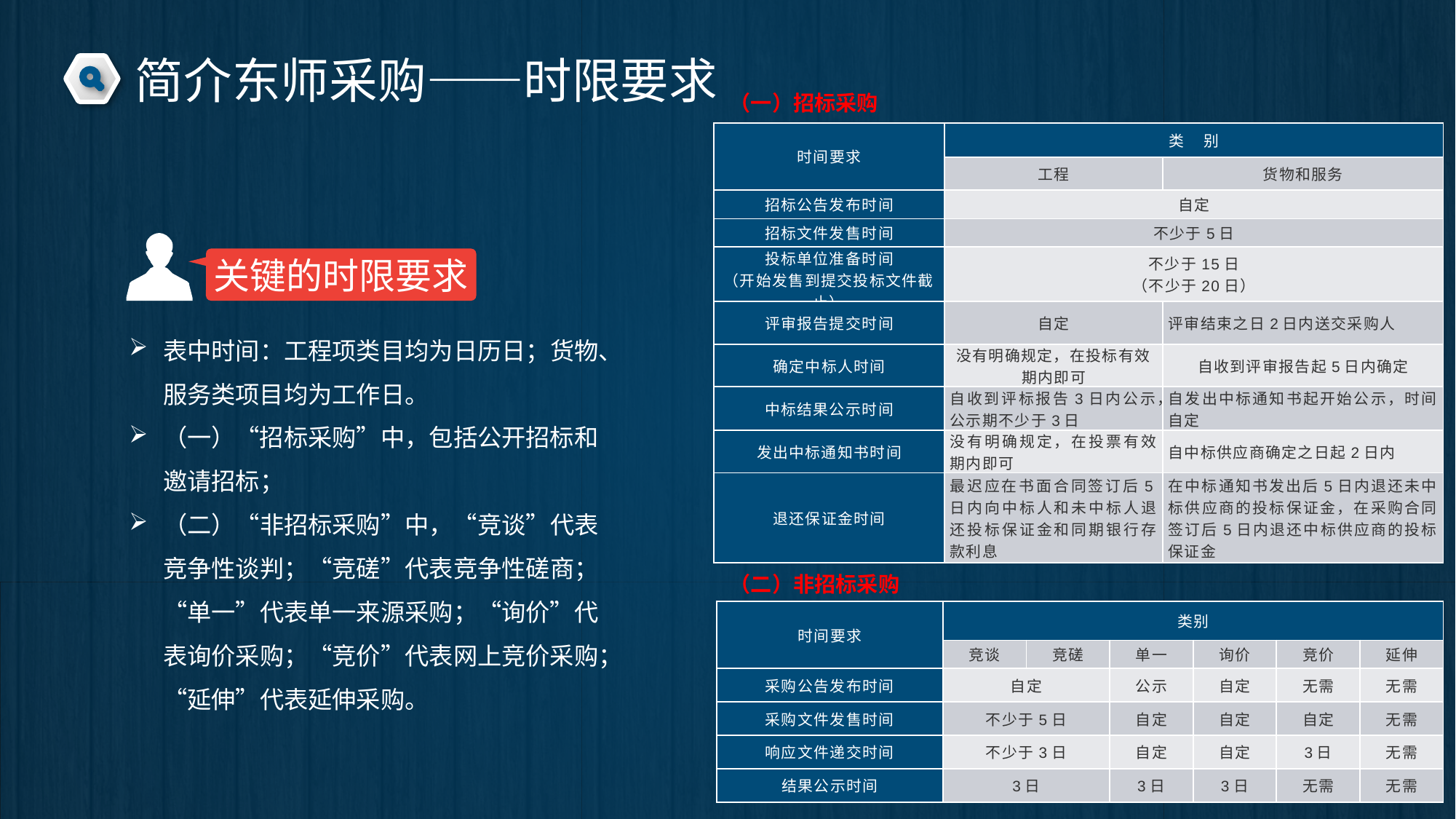

简介东师采购——时限要求

（一）招标采购
| 时间要求 | 类 别 |  |
| --- | --- | --- |
|  | 工程 | 货物和服务 |
| 招标公告发布时间 | 自定 |  |
| 招标文件发售时间 | 不少于5日 |  |
| 投标单位准备时间 （开始发售到提交投标文件截止） | 不少于15日 （不少于20日） |  |
| 评审报告提交时间 | 自定 | 评审结束之日2日内送交采购人 |
| 确定中标人时间 | 没有明确规定，在投标有效期内即可 | 自收到评审报告起5日内确定 |
| 中标结果公示时间 | 自收到评标报告3日内公示，公示期不少于3日 | 自发出中标通知书起开始公示，时间自定 |
| 发出中标通知书时间 | 没有明确规定，在投票有效期内即可 | 自中标供应商确定之日起2日内 |
| 退还保证金时间 | 最迟应在书面合同签订后5日内向中标人和未中标人退还投标保证金和同期银行存款利息 | 在中标通知书发出后5日内退还未中标供应商的投标保证金，在采购合同签订后5日内退还中标供应商的投标保证金 |

关键的时限要求

表中时间：工程项类目均为日历日；货物、服务类项目均为工作日。
（一）“招标采购”中，包括公开招标和邀请招标；
（二）“非招标采购”中，“竞谈”代表竞争性谈判；“竞磋”代表竞争性磋商；“单一”代表单一来源采购；“询价”代表询价采购；“竞价”代表网上竞价采购；“延伸”代表延伸采购。
（二）非招标采购
| 时间要求 | 类别 |  |  |  |  |  |
| --- | --- | --- | --- | --- | --- | --- |
|  | 竞谈 | 竞磋 | 单一 | 询价 | 竞价 | 延伸 |
| 采购公告发布时间 | 自定 |  | 公示 | 自定 | 无需 | 无需 |
| 采购文件发售时间 | 不少于5日 |  | 自定 | 自定 | 自定 | 无需 |
| 响应文件递交时间 | 不少于3日 |  | 自定 | 自定 | 3日 | 无需 |
| 结果公示时间 | 3日 |  | 3日 | 3日 | 无需 | 无需 |